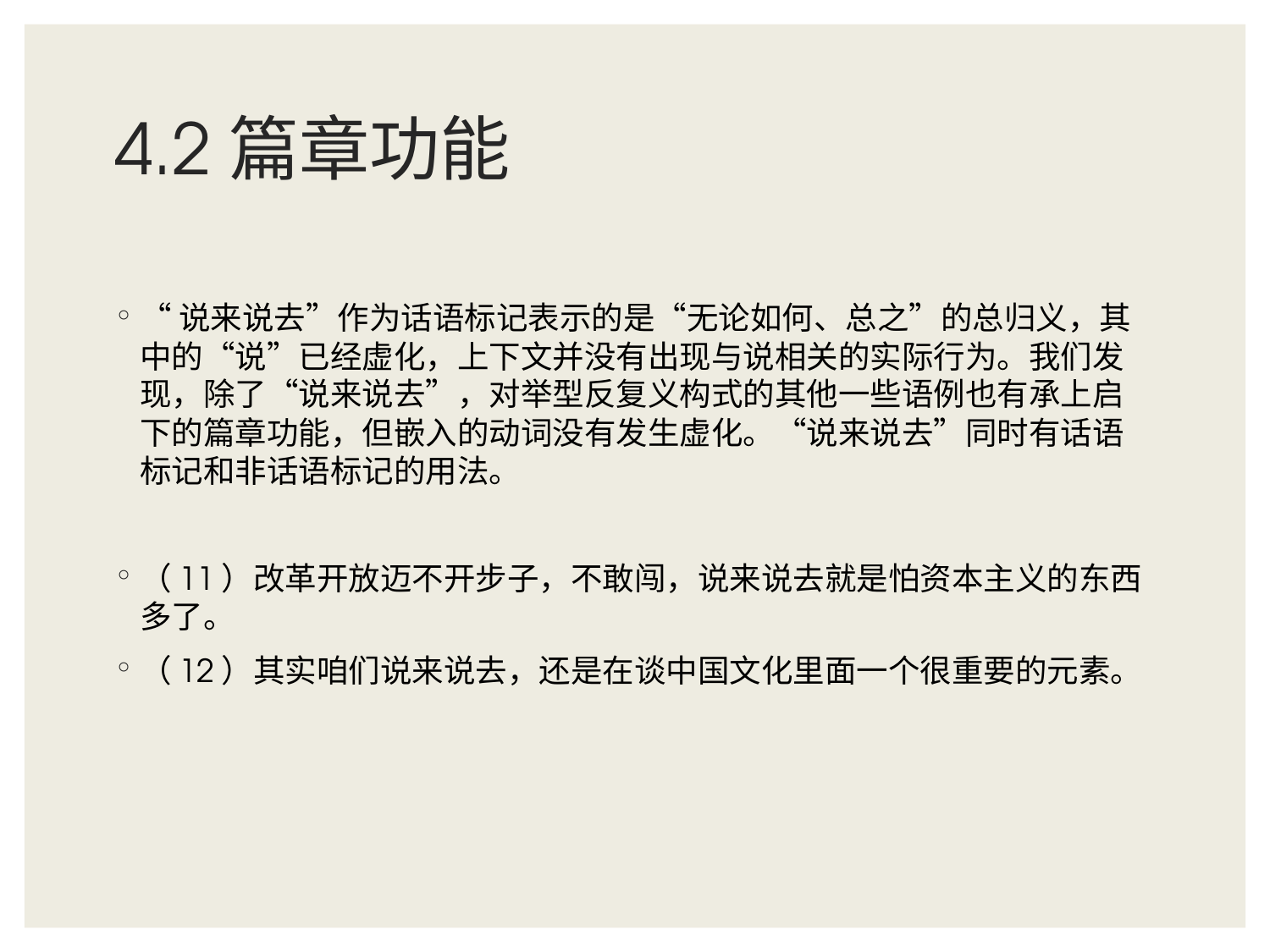

# 4.2篇章功能
“说来说去”作为话语标记表示的是“无论如何、总之”的总归义，其中的“说”已经虚化，上下文并没有出现与说相关的实际行为。我们发现，除了“说来说去”，对举型反复义构式的其他一些语例也有承上启下的篇章功能，但嵌入的动词没有发生虚化。“说来说去”同时有话语标记和非话语标记的用法。

（11）改革开放迈不开步子，不敢闯，说来说去就是怕资本主义的东西多了。
（12）其实咱们说来说去，还是在谈中国文化里面一个很重要的元素。